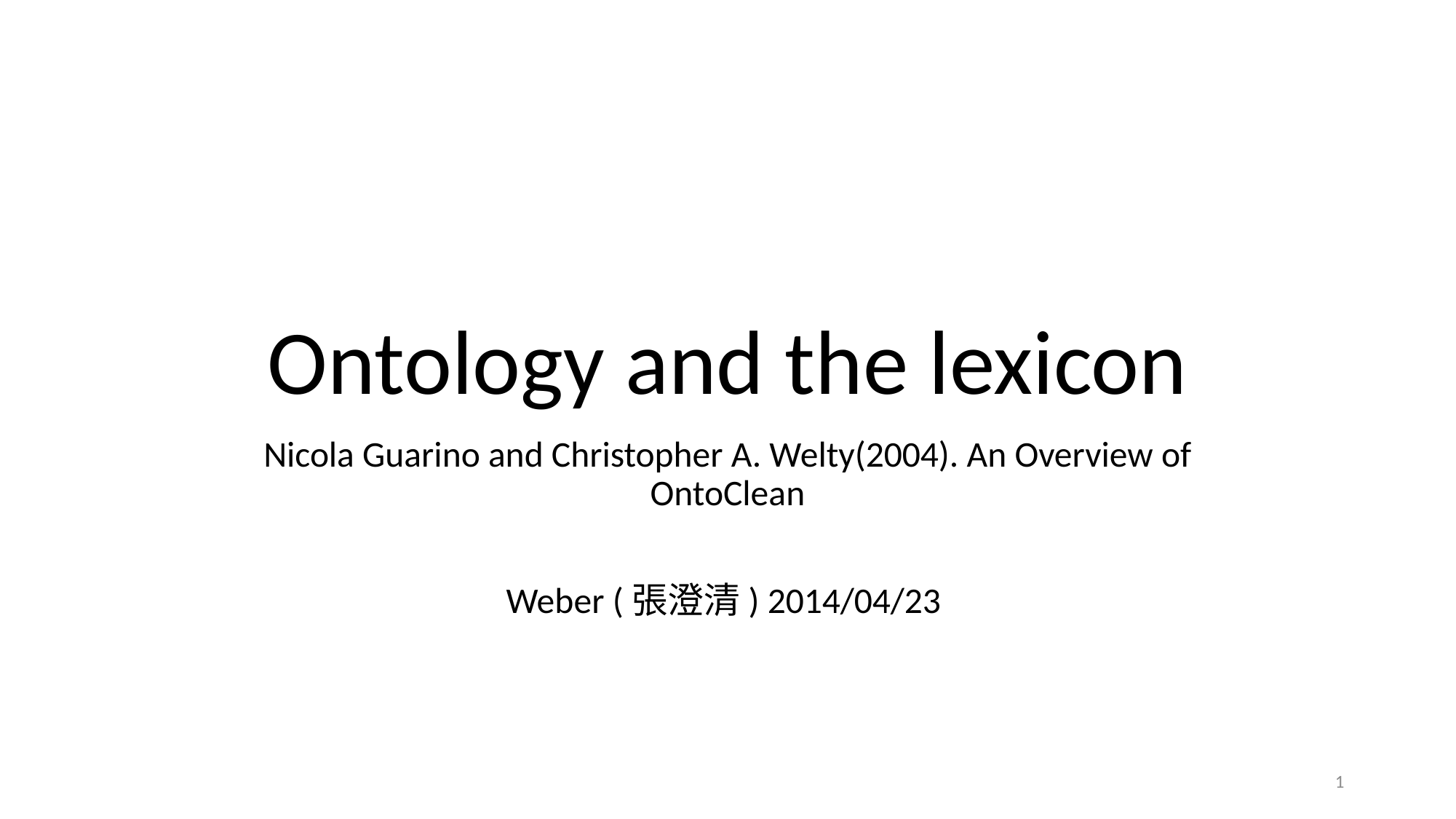

# Ontology and the lexicon
Nicola Guarino and Christopher A. Welty(2004). An Overview of OntoClean

Weber (張澄清) 2014/04/23
1